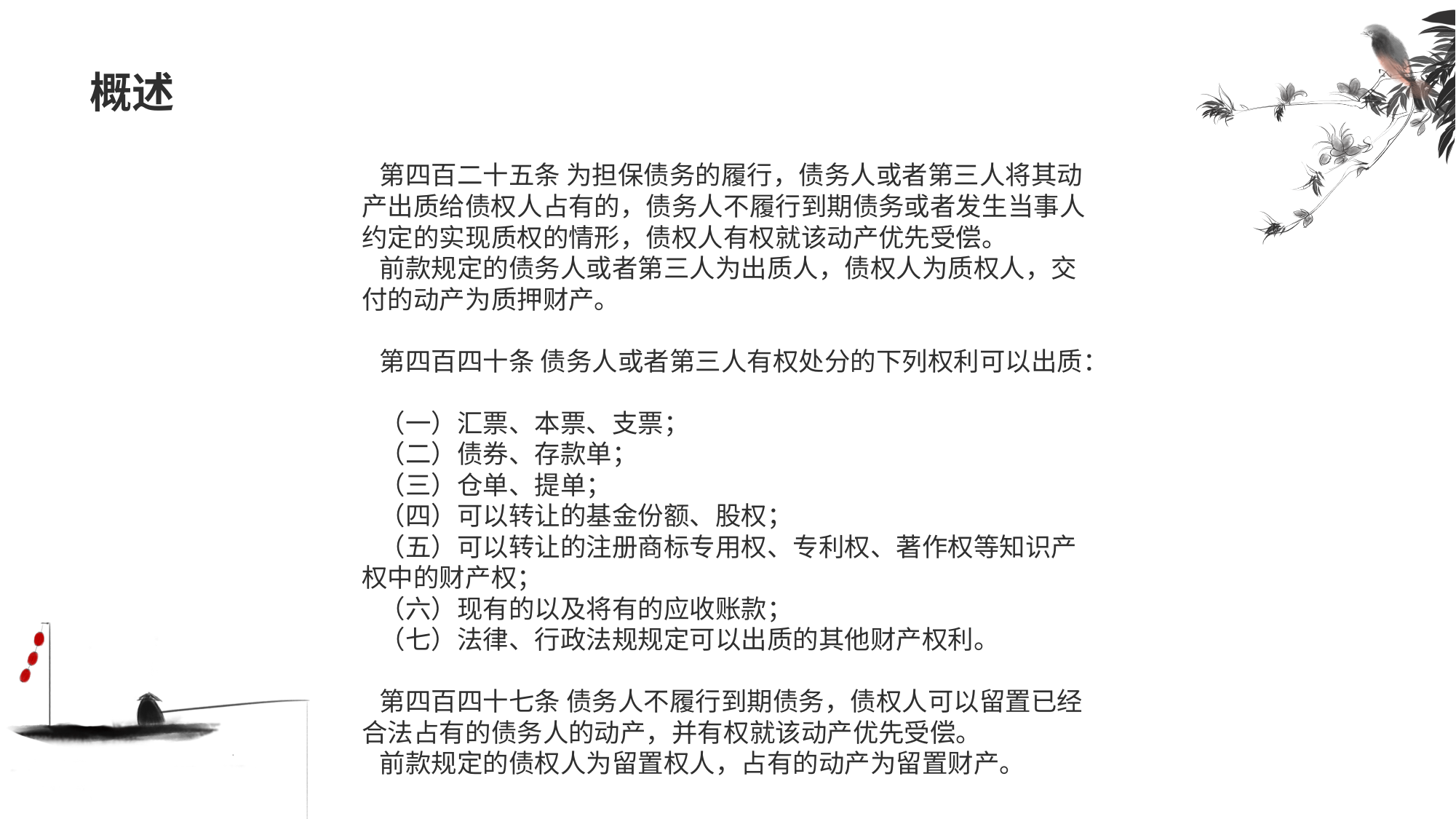

# 概述

  第四百二十五条 为担保债务的履行，债务人或者第三人将其动产出质给债权人占有的，债务人不履行到期债务或者发生当事人约定的实现质权的情形，债权人有权就该动产优先受偿。
  前款规定的债务人或者第三人为出质人，债权人为质权人，交付的动产为质押财产。

  第四百四十条 债务人或者第三人有权处分的下列权利可以出质：
  （一）汇票、本票、支票；
  （二）债券、存款单；
  （三）仓单、提单；
  （四）可以转让的基金份额、股权；
  （五）可以转让的注册商标专用权、专利权、著作权等知识产权中的财产权；
  （六）现有的以及将有的应收账款；
  （七）法律、行政法规规定可以出质的其他财产权利。

  第四百四十七条 债务人不履行到期债务，债权人可以留置已经合法占有的债务人的动产，并有权就该动产优先受偿。
  前款规定的债权人为留置权人，占有的动产为留置财产。
9